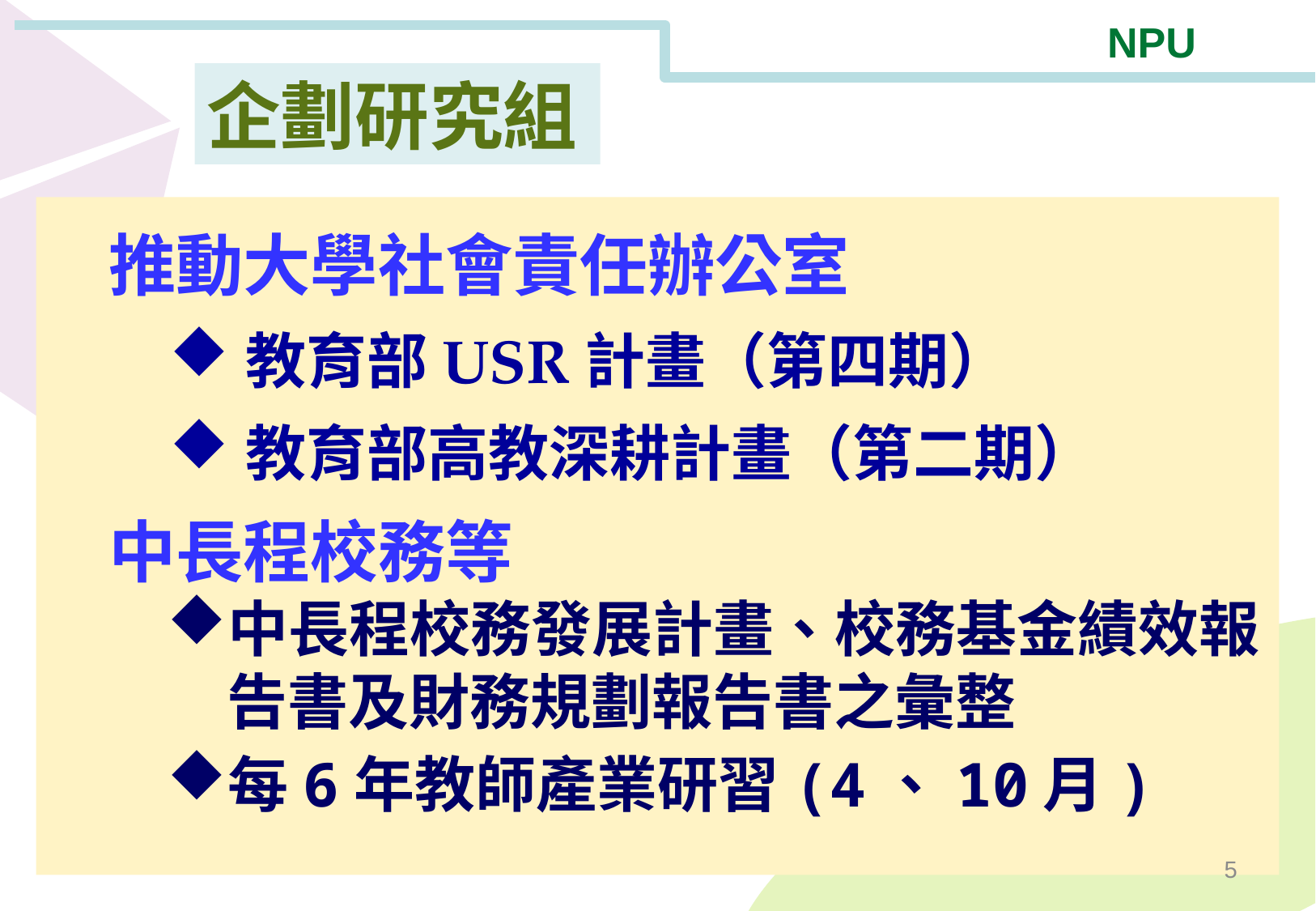

企劃研究組
推動大學社會責任辦公室
教育部USR計畫（第四期）
教育部高教深耕計畫（第二期）
中長程校務等
中長程校務發展計畫、校務基金績效報告書及財務規劃報告書之彙整
每6年教師產業研習(4、10月)
5